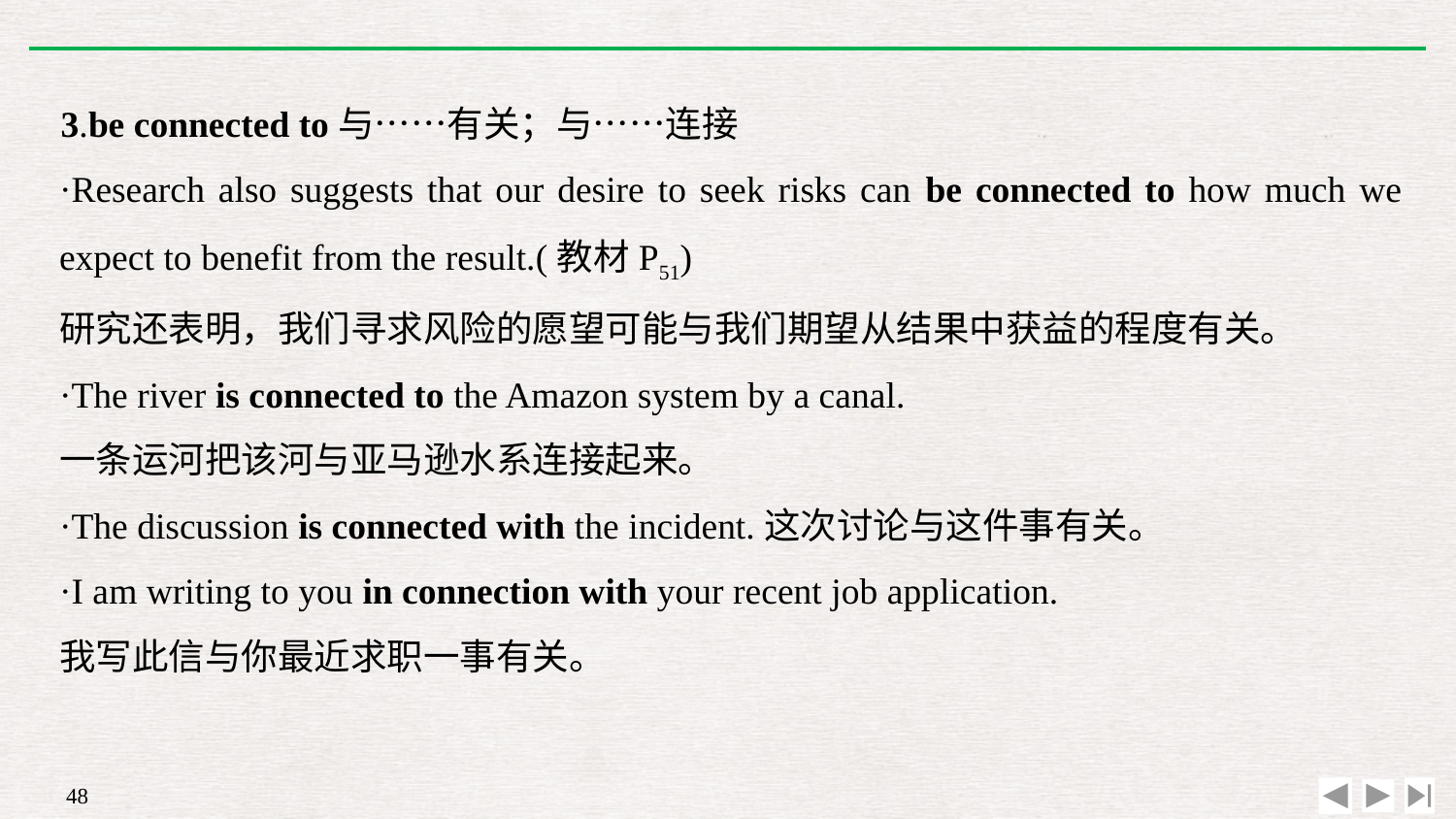

3.be connected to与……有关；与……连接
·Research also suggests that our desire to seek risks can be connected to how much we expect to benefit from the result.(教材P51)
研究还表明，我们寻求风险的愿望可能与我们期望从结果中获益的程度有关。
·The river is connected to the Amazon system by a canal.
一条运河把该河与亚马逊水系连接起来。
·The discussion is connected with the incident.这次讨论与这件事有关。
·I am writing to you in connection with your recent job application.
我写此信与你最近求职一事有关。